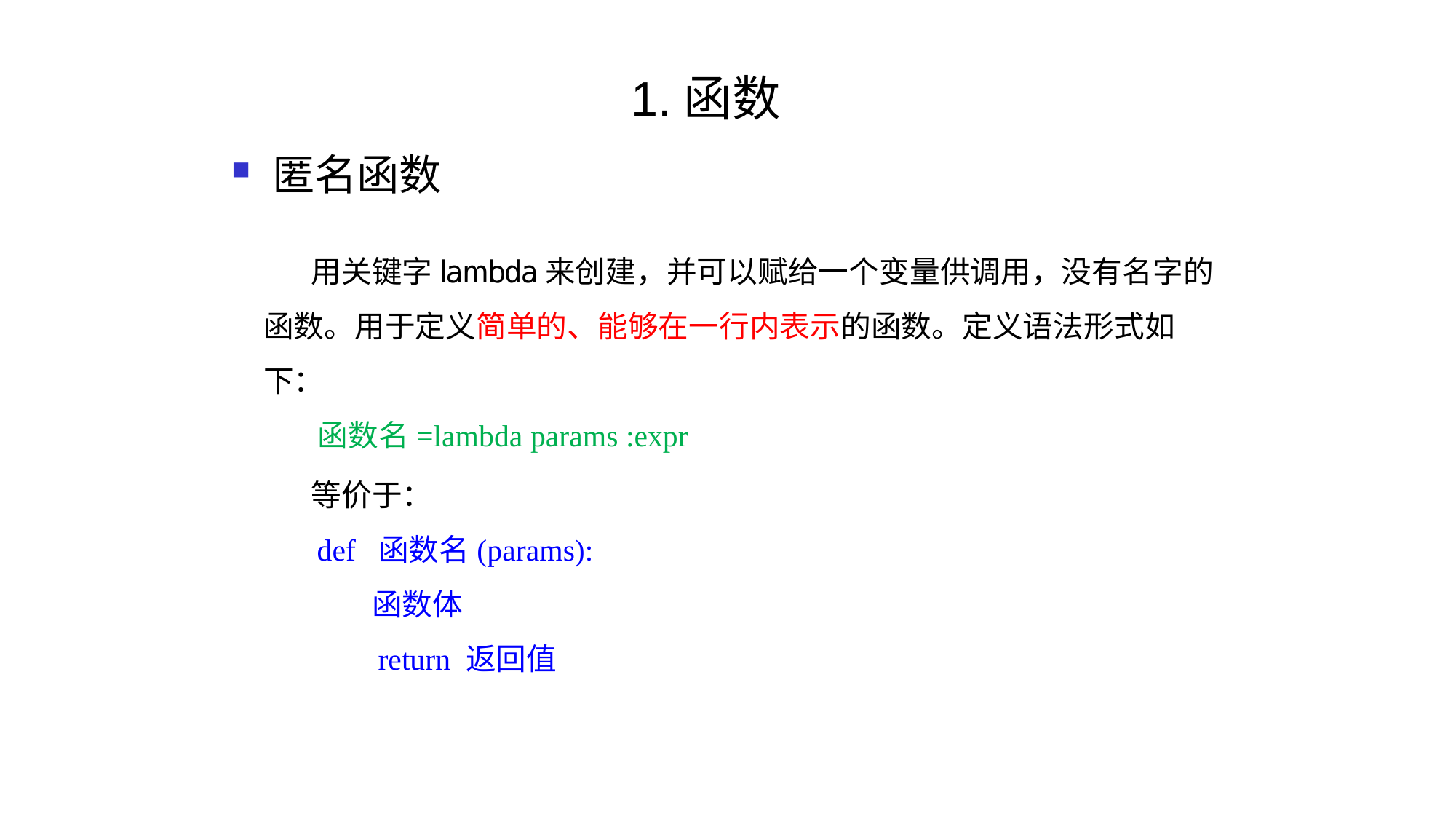

# 1.函数
匿名函数
      用关键字lambda来创建，并可以赋给一个变量供调用，没有名字的函数。用于定义简单的、能够在一行内表示的函数。定义语法形式如下：
       函数名=lambda params :expr
      等价于：
       def  函数名(params):
               函数体
               return 返回值